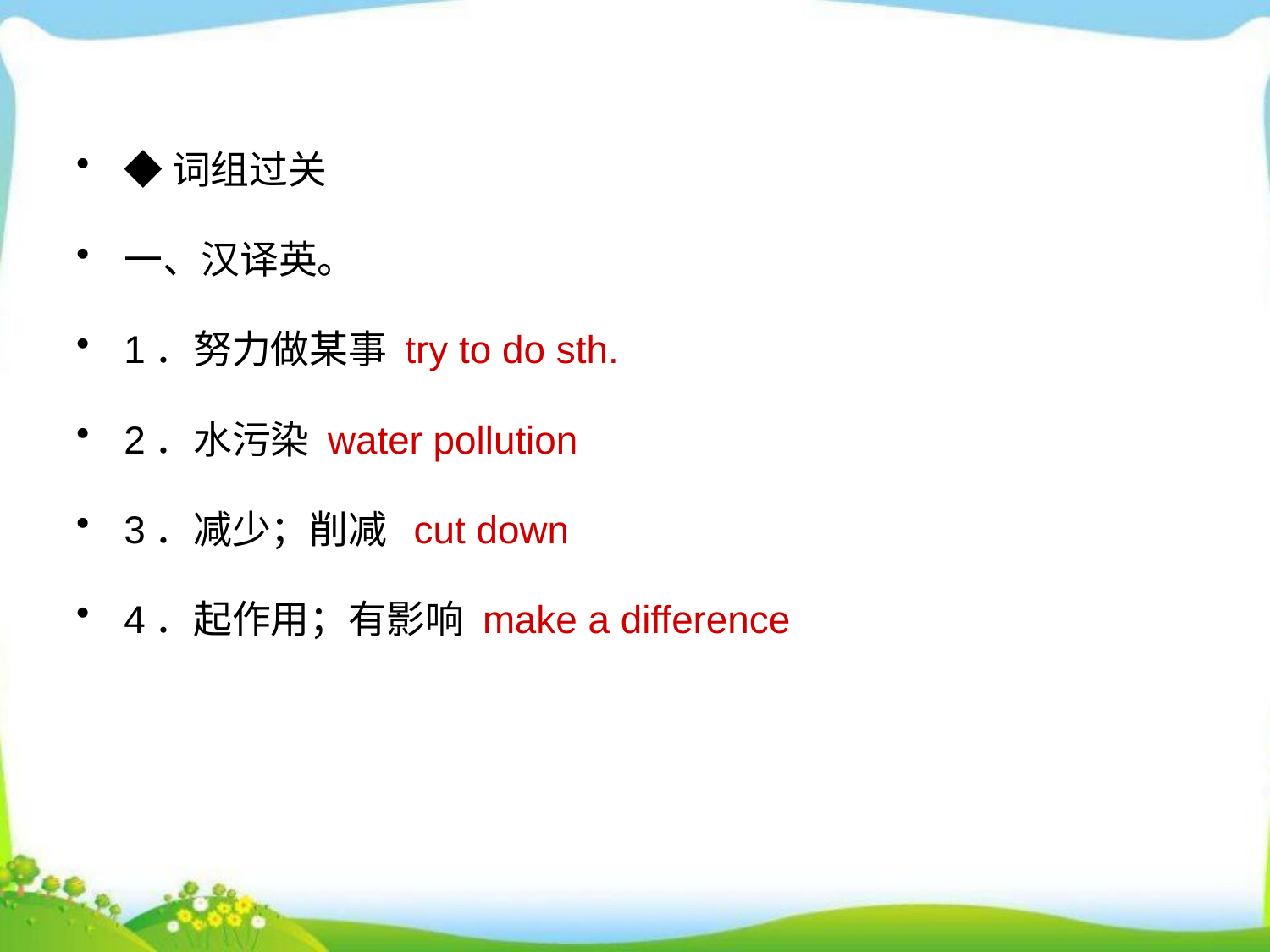

◆词组过关

一、汉译英。

1．努力做某事 try to do sth.

2．水污染 water pollution

3．减少；削减  cut down

4．起作用；有影响 make a difference